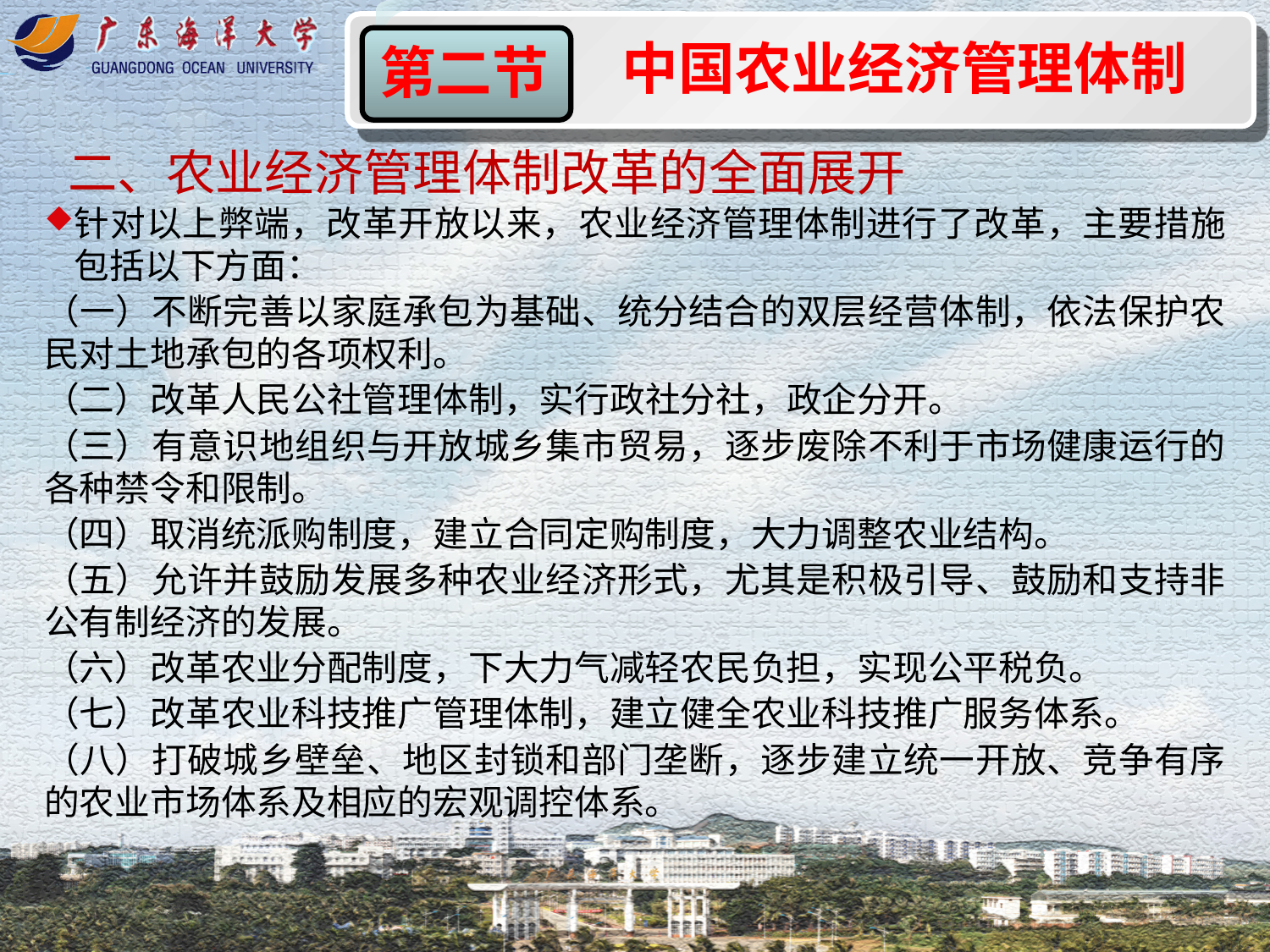

中国农业经济管理体制

第二节
二、农业经济管理体制改革的全面展开
针对以上弊端，改革开放以来，农业经济管理体制进行了改革，主要措施包括以下方面：
（一）不断完善以家庭承包为基础、统分结合的双层经营体制，依法保护农民对土地承包的各项权利。
（二）改革人民公社管理体制，实行政社分社，政企分开。
（三）有意识地组织与开放城乡集市贸易，逐步废除不利于市场健康运行的各种禁令和限制。
（四）取消统派购制度，建立合同定购制度，大力调整农业结构。
（五）允许并鼓励发展多种农业经济形式，尤其是积极引导、鼓励和支持非公有制经济的发展。
（六）改革农业分配制度，下大力气减轻农民负担，实现公平税负。
（七）改革农业科技推广管理体制，建立健全农业科技推广服务体系。
（八）打破城乡壁垒、地区封锁和部门垄断，逐步建立统一开放、竞争有序的农业市场体系及相应的宏观调控体系。